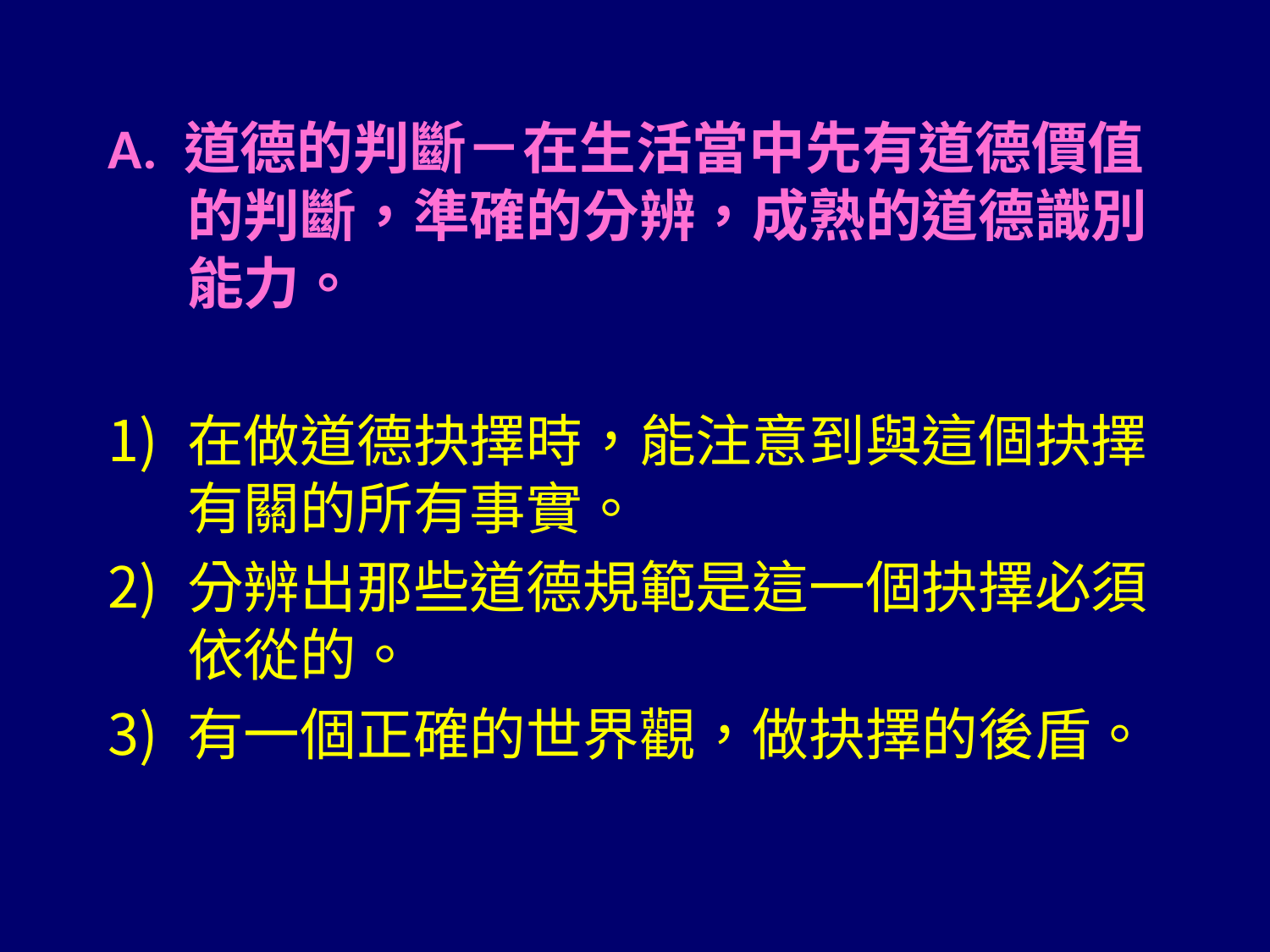

A. 道德的判斷－在生活當中先有道德價值的判斷，準確的分辨，成熟的道德識別能力。

在做道德抉擇時，能注意到與這個抉擇有關的所有事實。
分辨出那些道德規範是這一個抉擇必須依從的。
有一個正確的世界觀，做抉擇的後盾。